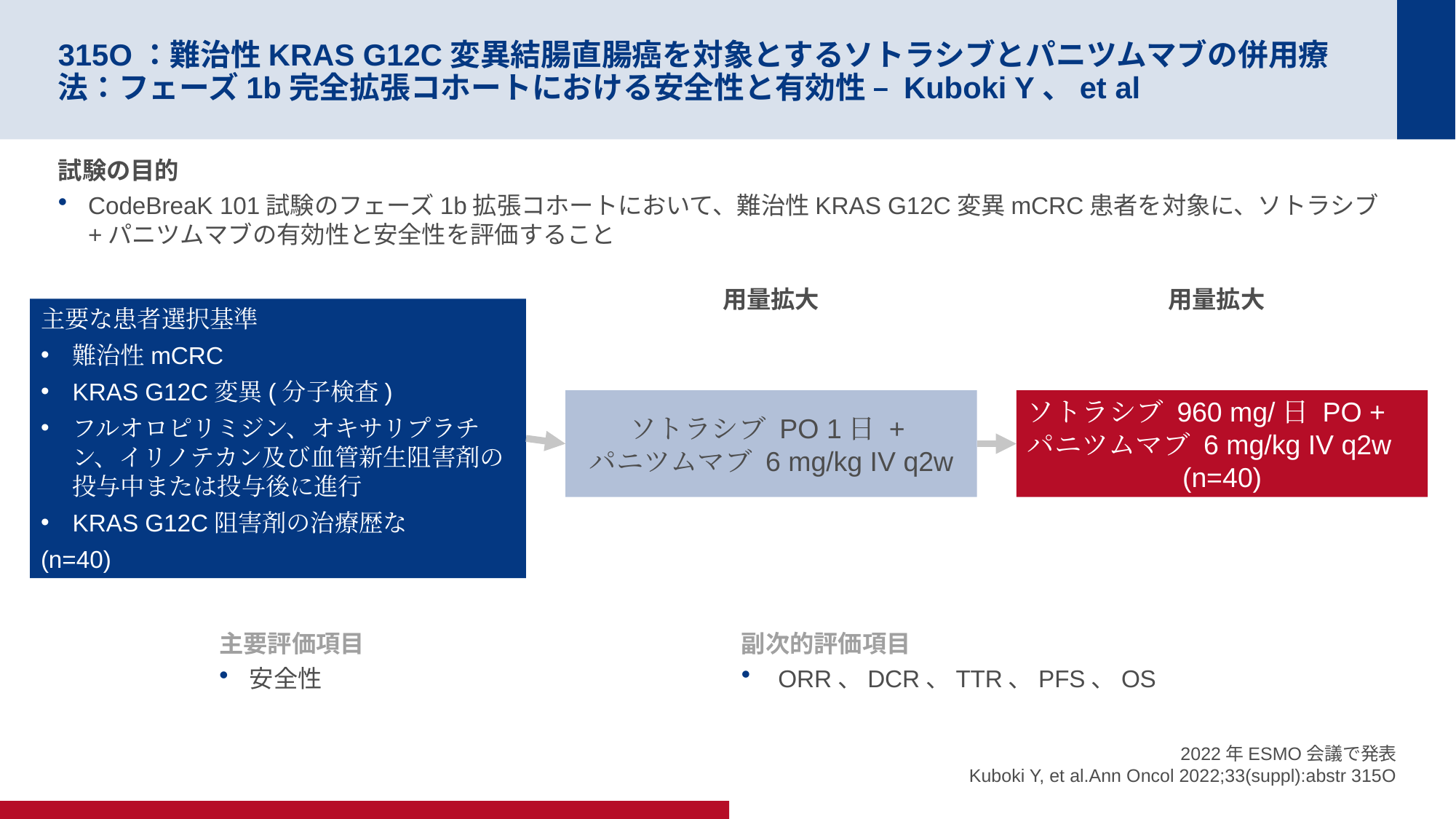

# 315O：難治性KRAS G12C変異結腸直腸癌を対象とするソトラシブとパニツムマブの併用療法：フェーズ1b完全拡張コホートにおける安全性と有効性 – Kuboki Y、et al
試験の目的
CodeBreaK 101試験のフェーズ1b拡張コホートにおいて、難治性KRAS G12C変異mCRC患者を対象に、ソトラシブ+パニツムマブの有効性と安全性を評価すること
用量拡大
用量拡大
主要な患者選択基準
難治性mCRC
KRAS G12C変異(分子検査)
フルオロピリミジン、オキサリプラチン、イリノテカン及び血管新生阻害剤の投与中または投与後に進行
KRAS G12C阻害剤の治療歴な
(n=40)
ソトラシブ PO 1日 +
パニツムマブ 6 mg/kg IV q2w
ソトラシブ 960 mg/日 PO +
パニツムマブ 6 mg/kg IV q2w
(n=40)
主要評価項目
安全性
副次的評価項目
 ORR、DCR、TTR、PFS、OS

2022年ESMO会議で発表
Kuboki Y, et al.Ann Oncol 2022;33(suppl):abstr 315O